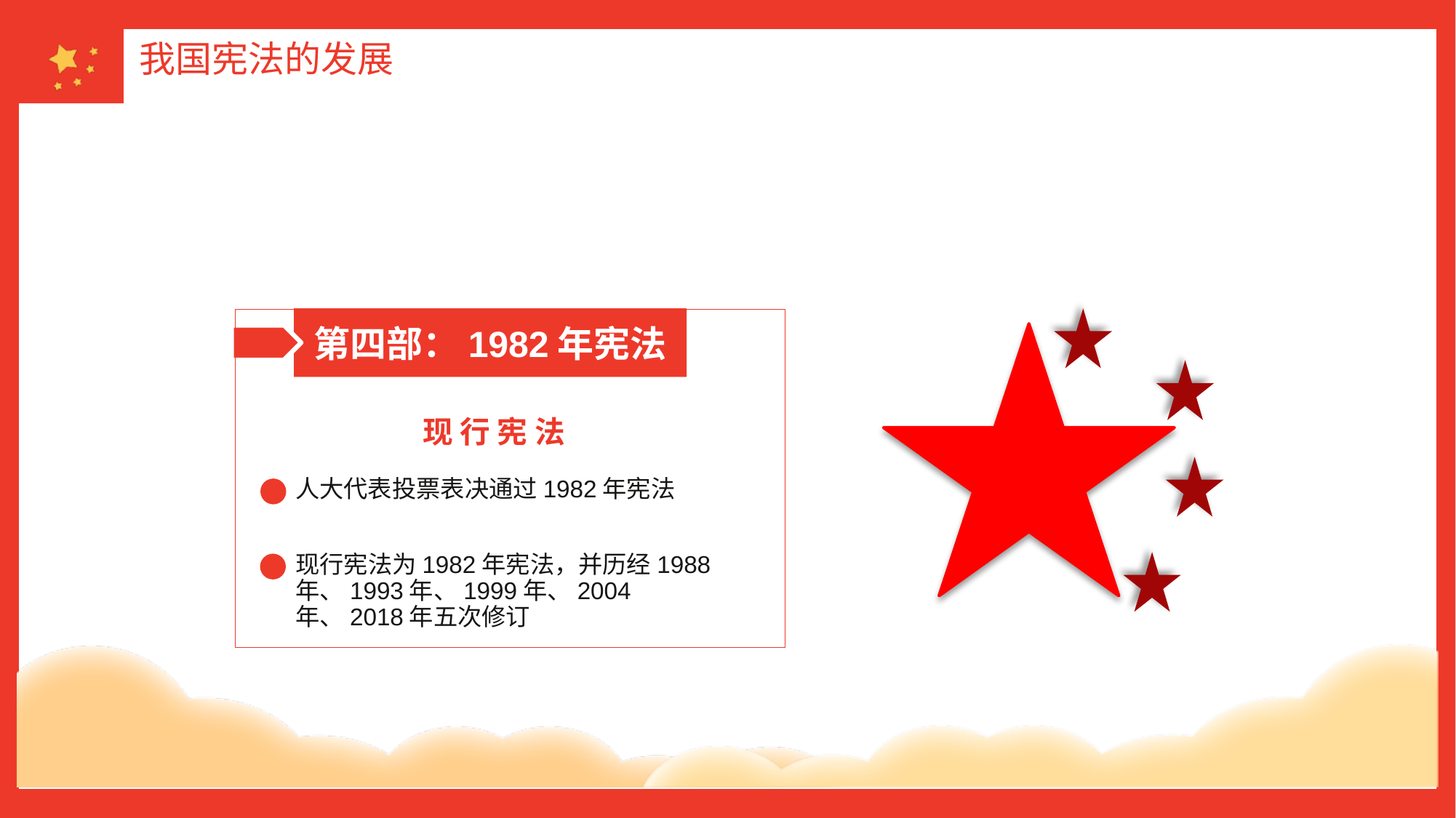

第四部：1982年宪法

现 行 宪 法
人大代表投票表决通过1982年宪法

现行宪法为1982年宪法，并历经1988年、1993年、1999年、2004年、2018年五次修订